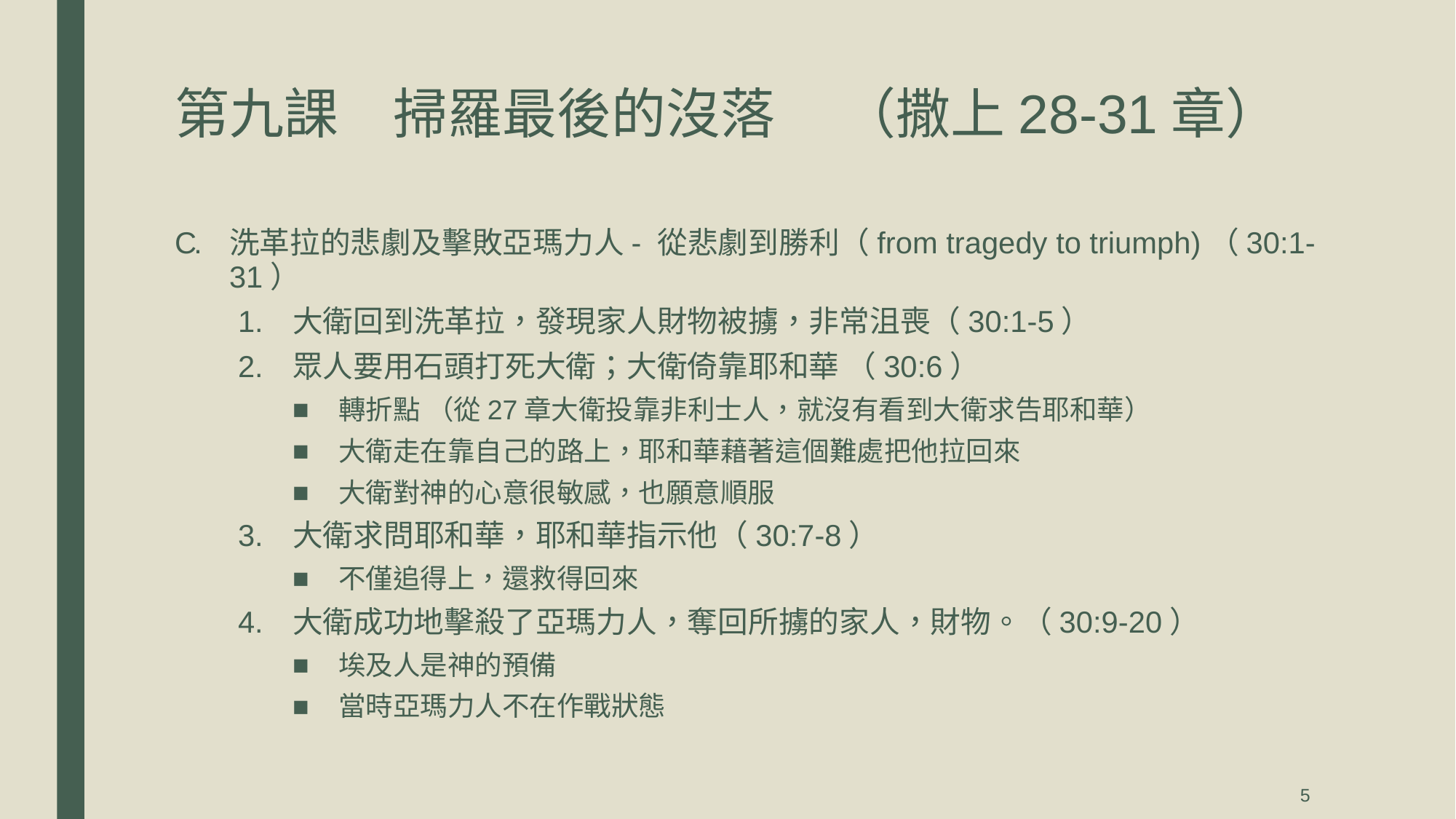

# 第九課	掃羅最後的沒落 	 （撒上28-31章）
洗革拉的悲劇及擊敗亞瑪力人- 從悲劇到勝利（from tragedy to triumph)（30:1-31）
大衛回到洗革拉，發現家人財物被擄，非常沮喪（30:1-5）
眾人要用石頭打死大衛；大衛倚靠耶和華 （30:6）
轉折點 （從27章大衛投靠非利士人，就沒有看到大衛求告耶和華）
大衛走在靠自己的路上，耶和華藉著這個難處把他拉回來
大衛對神的心意很敏感，也願意順服
大衛求問耶和華，耶和華指示他（30:7-8）
不僅追得上，還救得回來
大衛成功地擊殺了亞瑪力人，奪回所擄的家人，財物。（30:9-20）
埃及人是神的預備
當時亞瑪力人不在作戰狀態
5